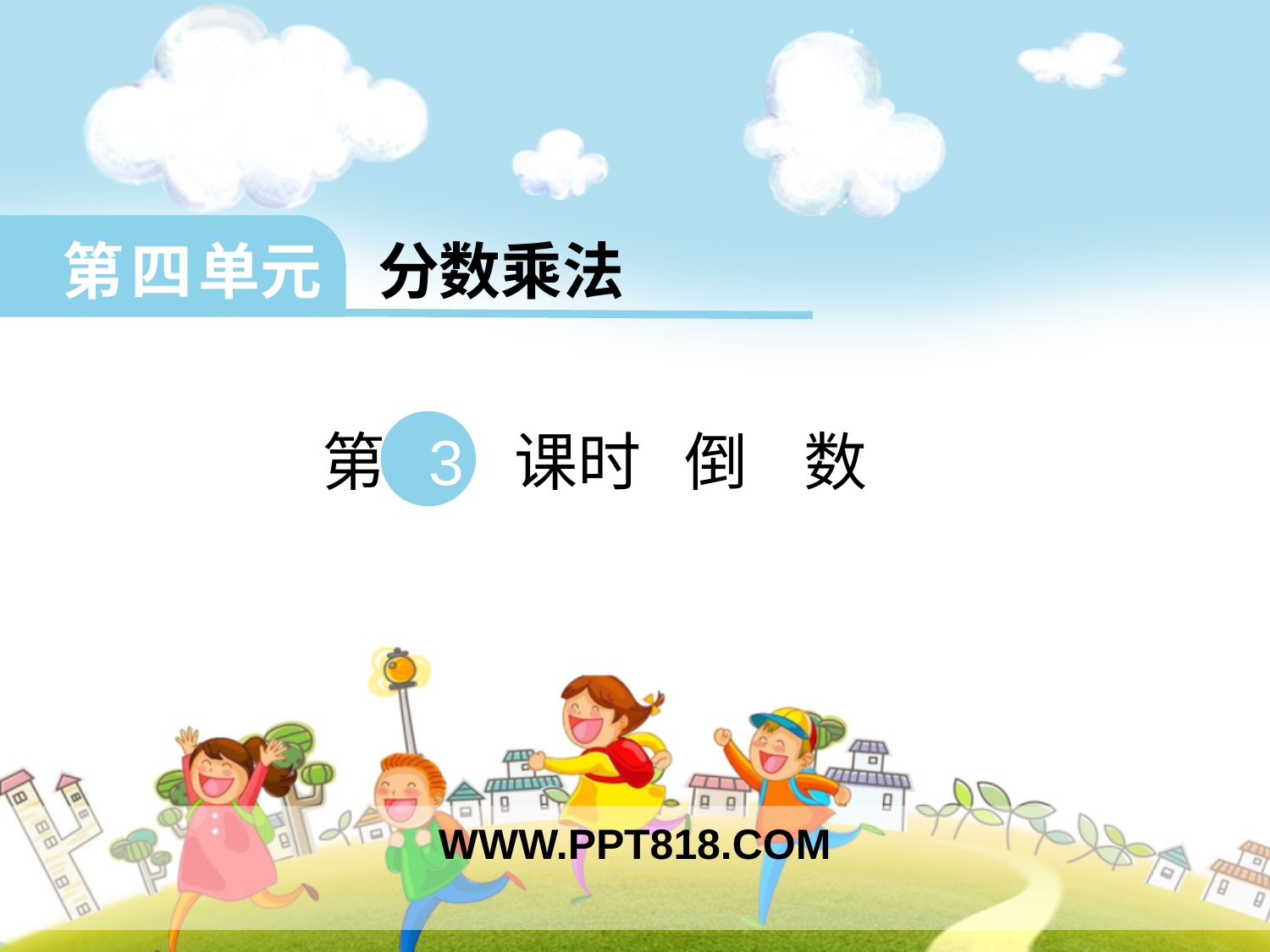

第 四 单元    分数乘法

  第  3  课时   倒    数
WWW.PPT818.COM